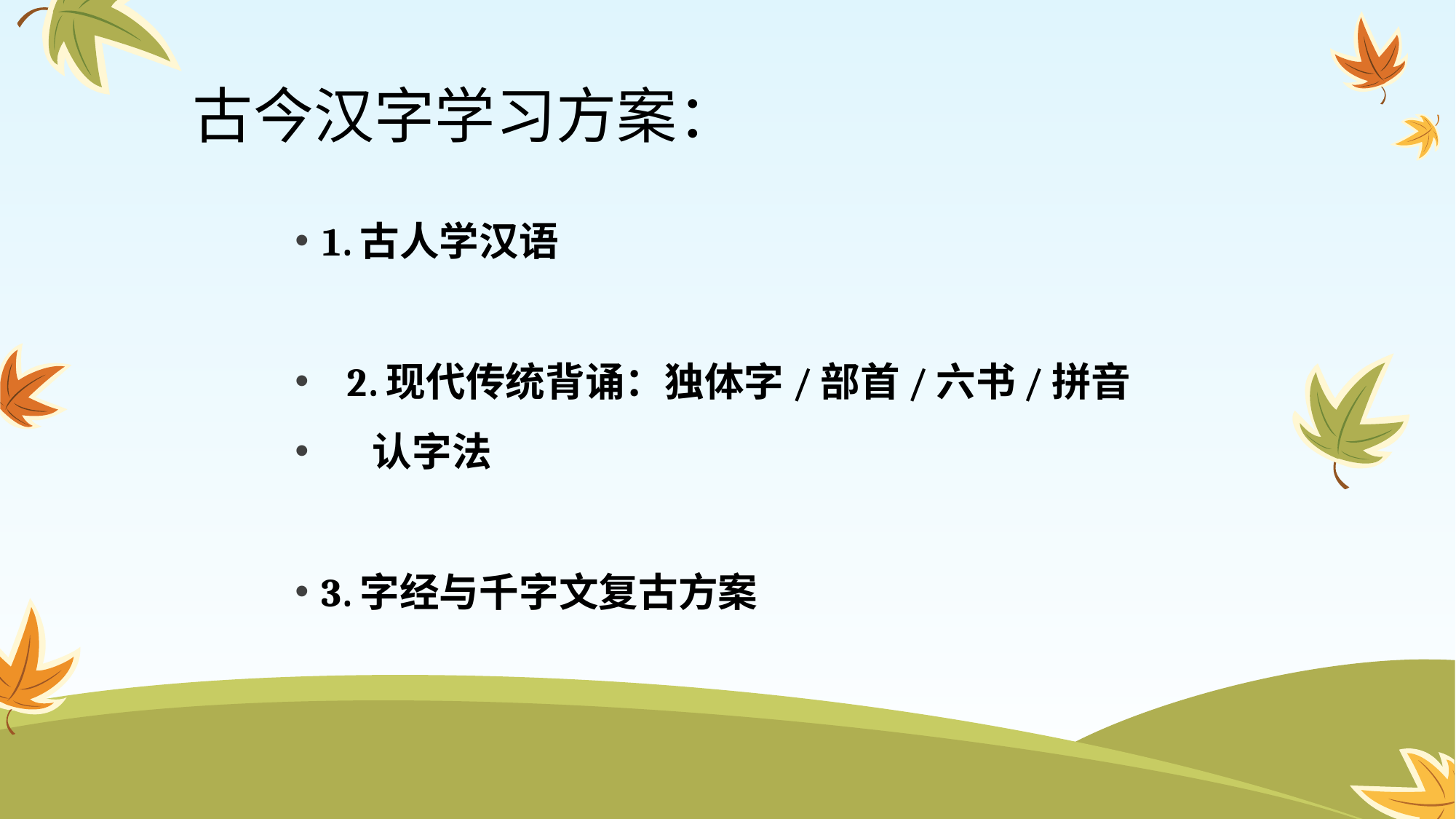

古今汉字学习方案：

1.古人学汉语

   2.现代传统背诵：独体字/部首/六书/拼音
     认字法

3.字经与千字文复古方案